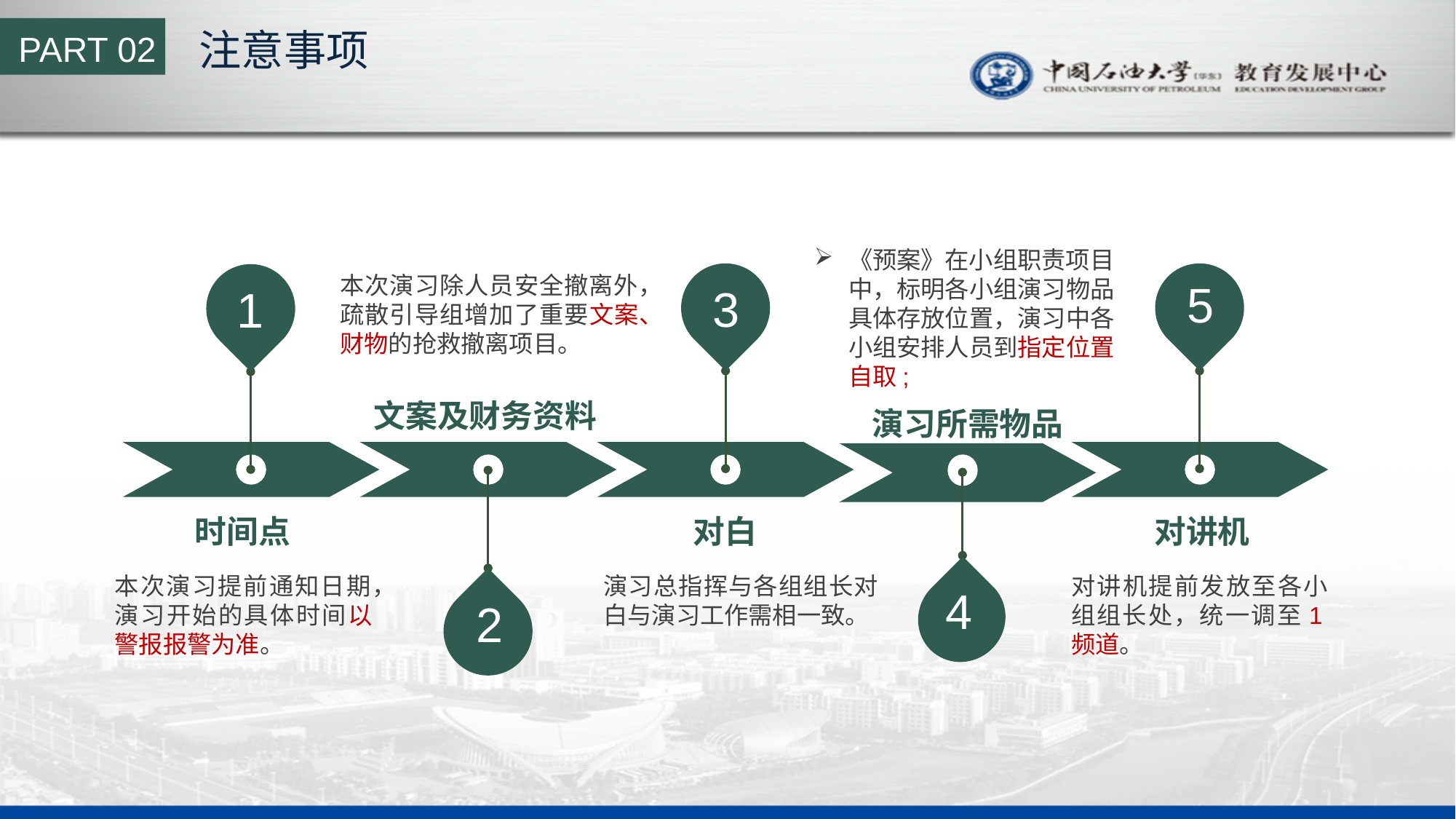

注意事项
PART 02
《预案》在小组职责项目中，标明各小组演习物品具体存放位置，演习中各小组安排人员到指定位置自取;
演习所需物品

对白
演习总指挥与各组组长对白与演习工作需相一致。

对讲机
对讲机提前发放至各小组组长处，统一调至1频道。

时间点
本次演习提前通知日期，演习开始的具体时间以警报报警为准。

5
本次演习除人员安全撤离外，疏散引导组增加了重要文案、财物的抢救撤离项目。

文案及财务资料

3
1
4
2